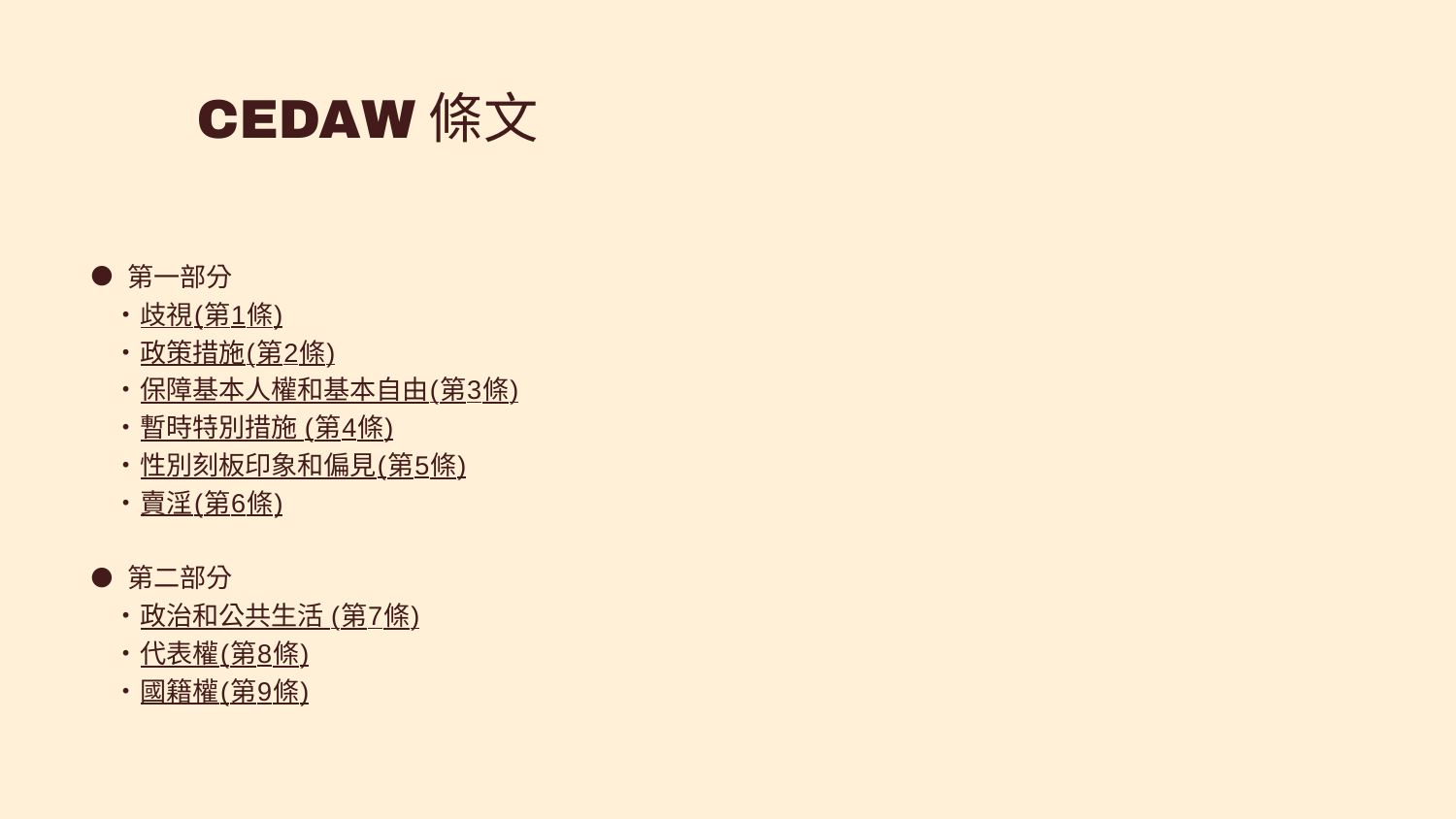

# CEDAW條文
第一部分
    ‧歧視(第1條)
    ‧政策措施(第2條)
    ‧保障基本人權和基本自由(第3條)
    ‧暫時特別措施 (第4條)
    ‧性別刻板印象和偏見(第5條)
    ‧賣淫(第6條)

第二部分
    ‧政治和公共生活 (第7條)
    ‧代表權(第8條)
    ‧國籍權(第9條)